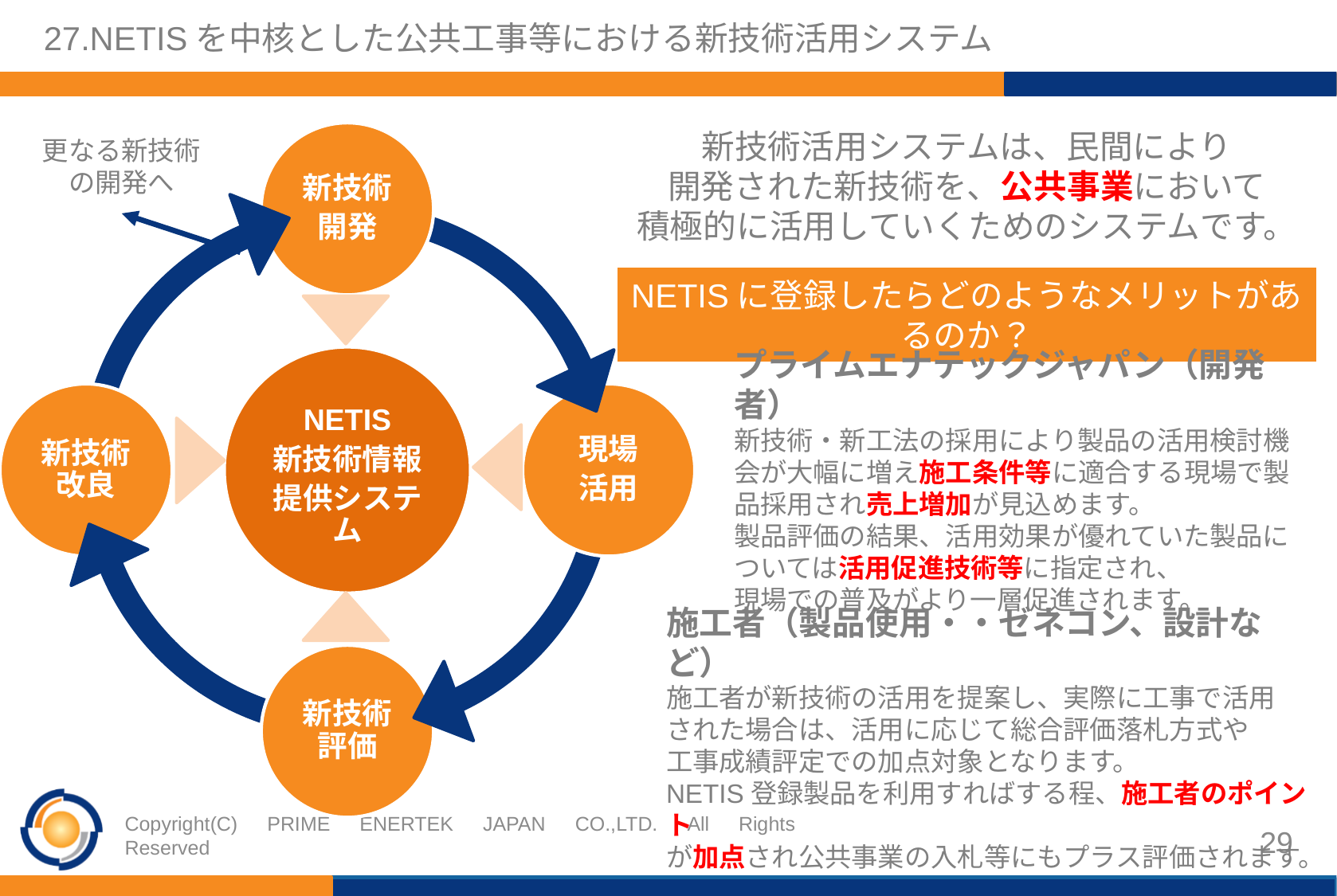

# 27.NETISを中核とした公共工事等における新技術活用システム
更なる新技術の開発へ
新技術
開発

NETIS
新技術情報
提供システム

新技術改良
現場
活用
新技術評価

新技術活用システムは、民間により
開発された新技術を、公共事業において
積極的に活用していくためのシステムです。
NETISに登録したらどのようなメリットがあるのか？
プライムエナテックジャパン（開発者）
新技術・新工法の採用により製品の活用検討機会が大幅に増え施工条件等に適合する現場で製品採用され売上増加が見込めます。
製品評価の結果、活用効果が優れていた製品については活用促進技術等に指定され、
現場での普及がより一層促進されます。

施工者（製品使用・・ゼネコン、設計など）
施工者が新技術の活用を提案し、実際に工事で活用
された場合は、活用に応じて総合評価落札方式や
工事成績評定での加点対象となります。
NETIS登録製品を利用すればする程、施工者のポイント
が加点され公共事業の入札等にもプラス評価されます。

Copyright(C)　PRIME　ENERTEK　JAPAN　CO.,LTD.　All　Rights　Reserved
29